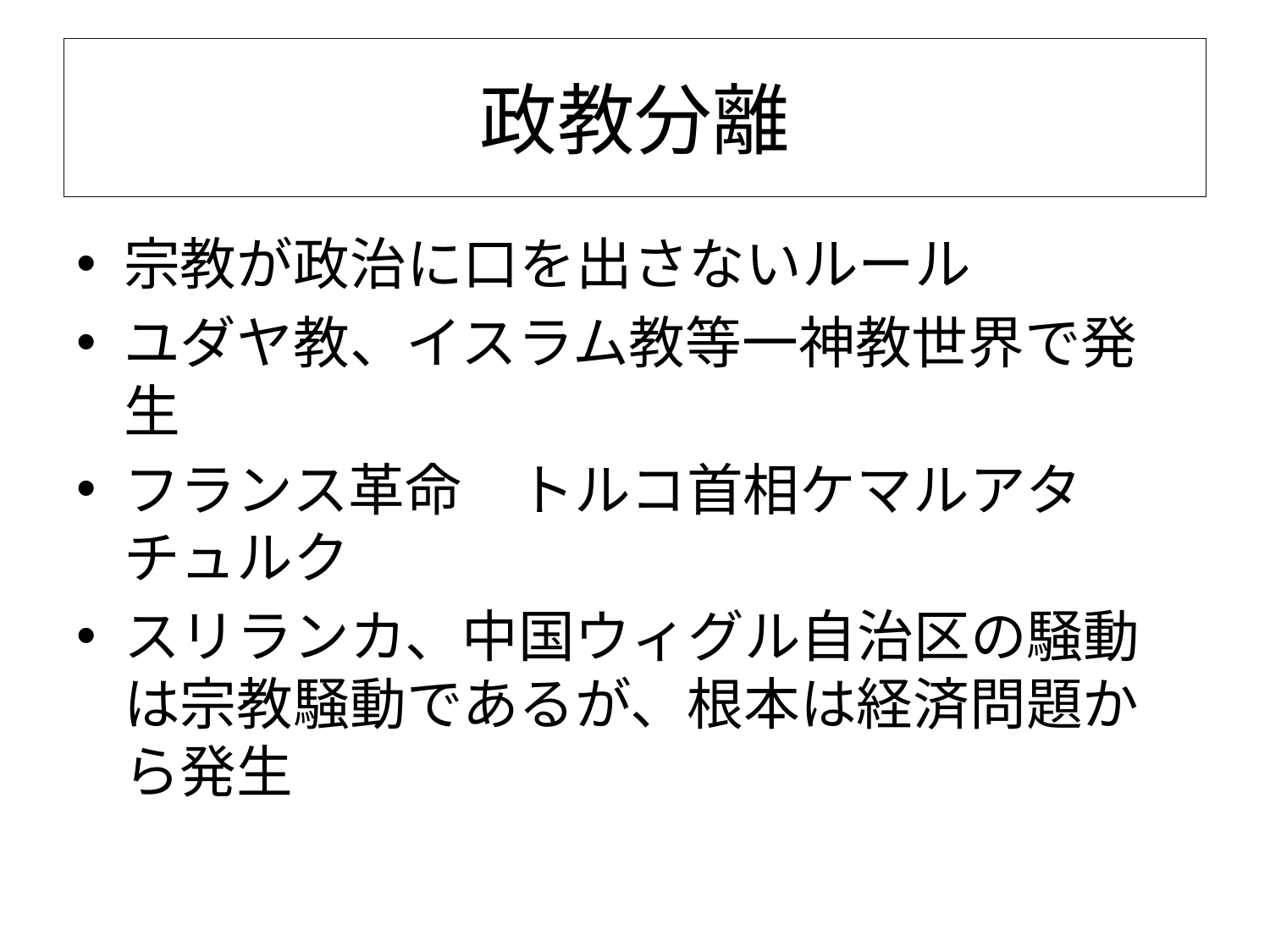

# 政教分離
宗教が政治に口を出さないルール
ユダヤ教、イスラム教等一神教世界で発生
フランス革命　トルコ首相ケマルアタチュルク
スリランカ、中国ウィグル自治区の騒動は宗教騒動であるが、根本は経済問題から発生